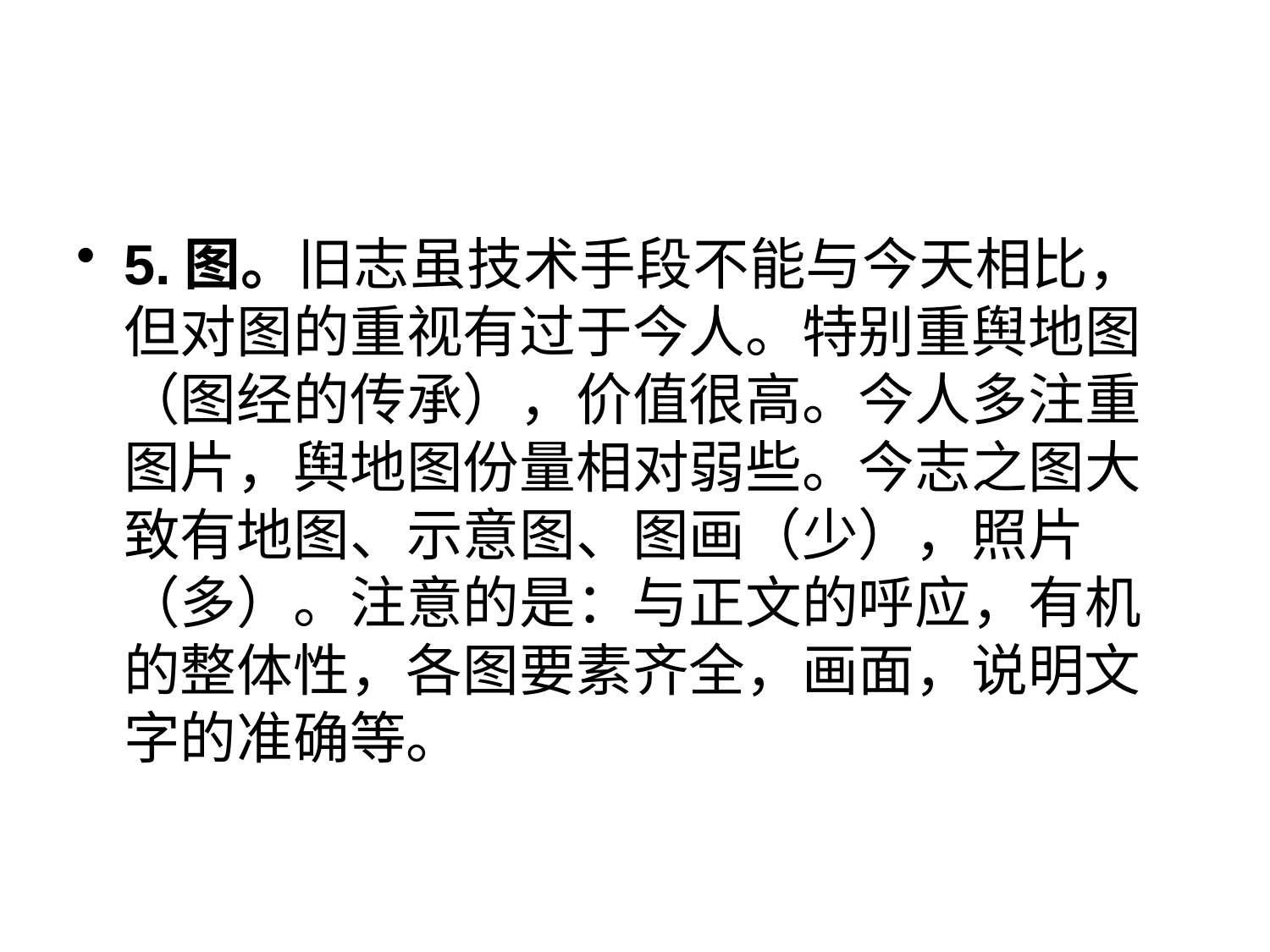

5.图。旧志虽技术手段不能与今天相比，但对图的重视有过于今人。特别重舆地图（图经的传承），价值很高。今人多注重图片，舆地图份量相对弱些。今志之图大致有地图、示意图、图画（少），照片（多）。注意的是：与正文的呼应，有机的整体性，各图要素齐全，画面，说明文字的准确等。